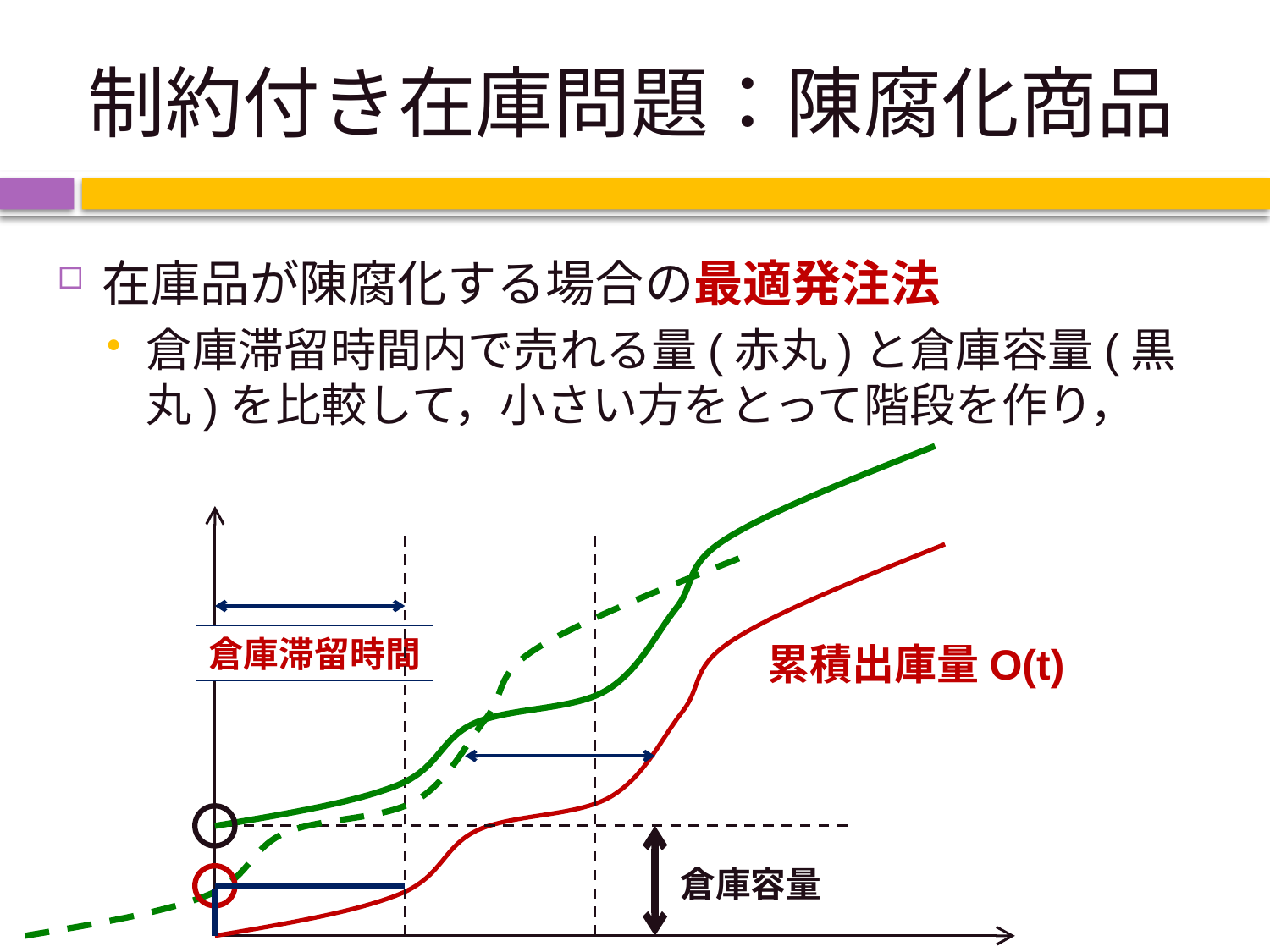

# 制約付き在庫問題：陳腐化商品
在庫品が陳腐化する場合の最適発注法
倉庫滞留時間内で売れる量(赤丸)と倉庫容量(黒丸)を比較して，小さい方をとって階段を作り，

倉庫滞留時間
累積出庫量O(t)

倉庫容量